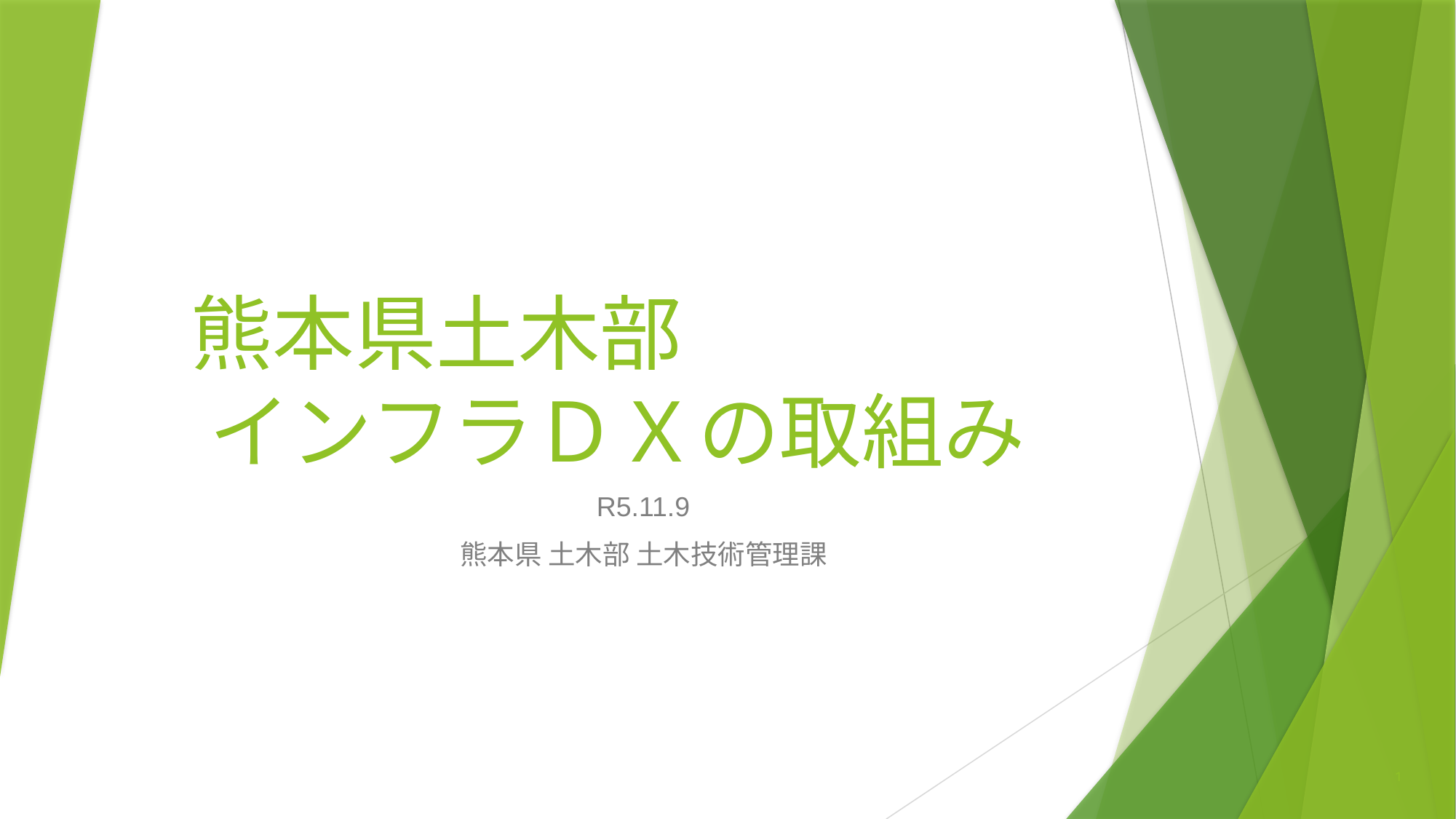

# 熊本県土木部 インフラＤＸの取組み
R5.11.9
熊本県 土木部 土木技術管理課
1